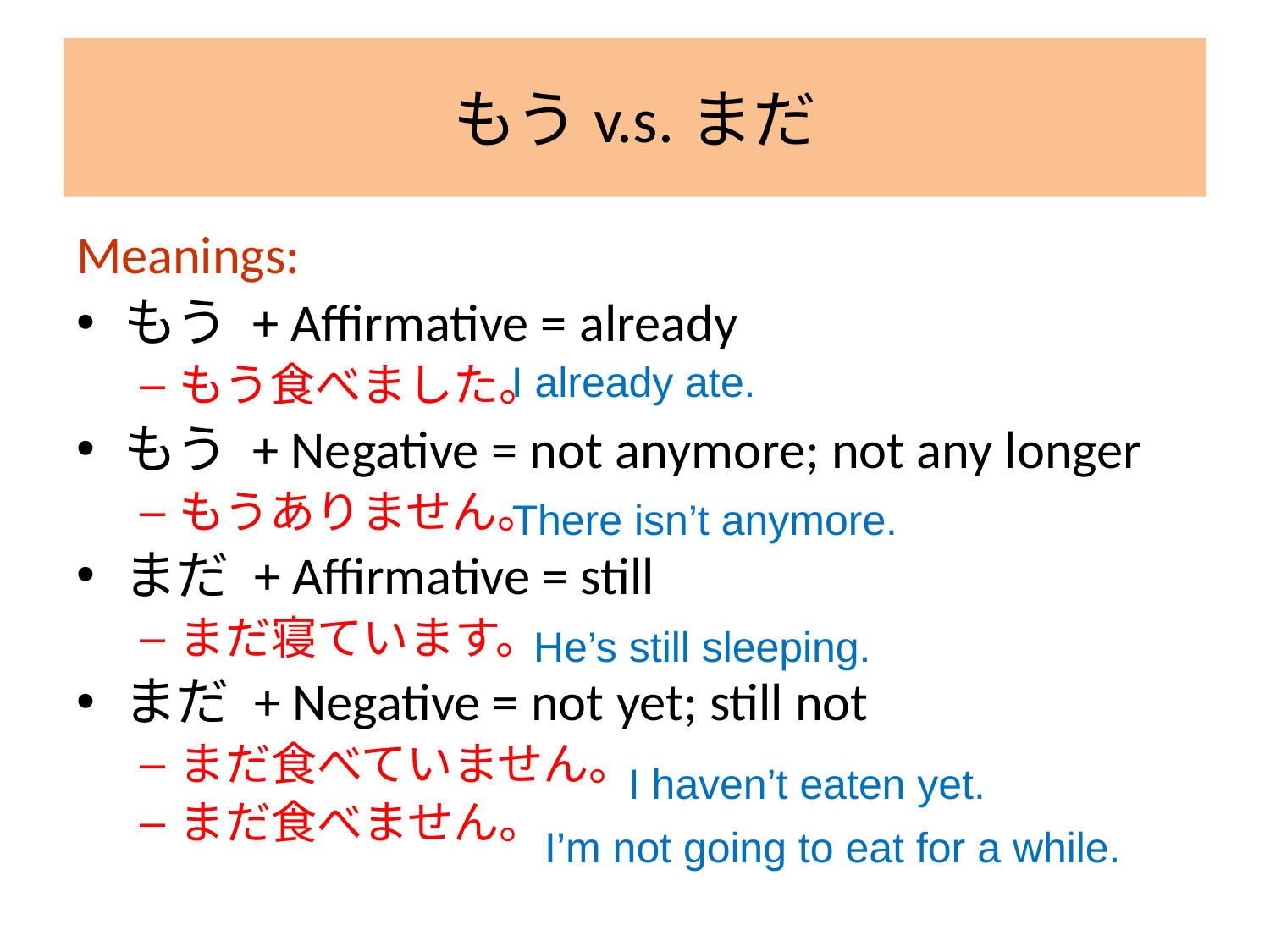

# もうv.s.まだ
Meanings:
もう + Affirmative = already
もう食べました。
もう + Negative = not anymore; not any longer
もうありません。
まだ + Affirmative = still
まだ寝ています。
まだ + Negative = not yet; still not
まだ食べていません。
まだ食べません。
I already ate.
There isn’t anymore.
He’s still sleeping.
I haven’t eaten yet.
I’m not going to eat for a while.